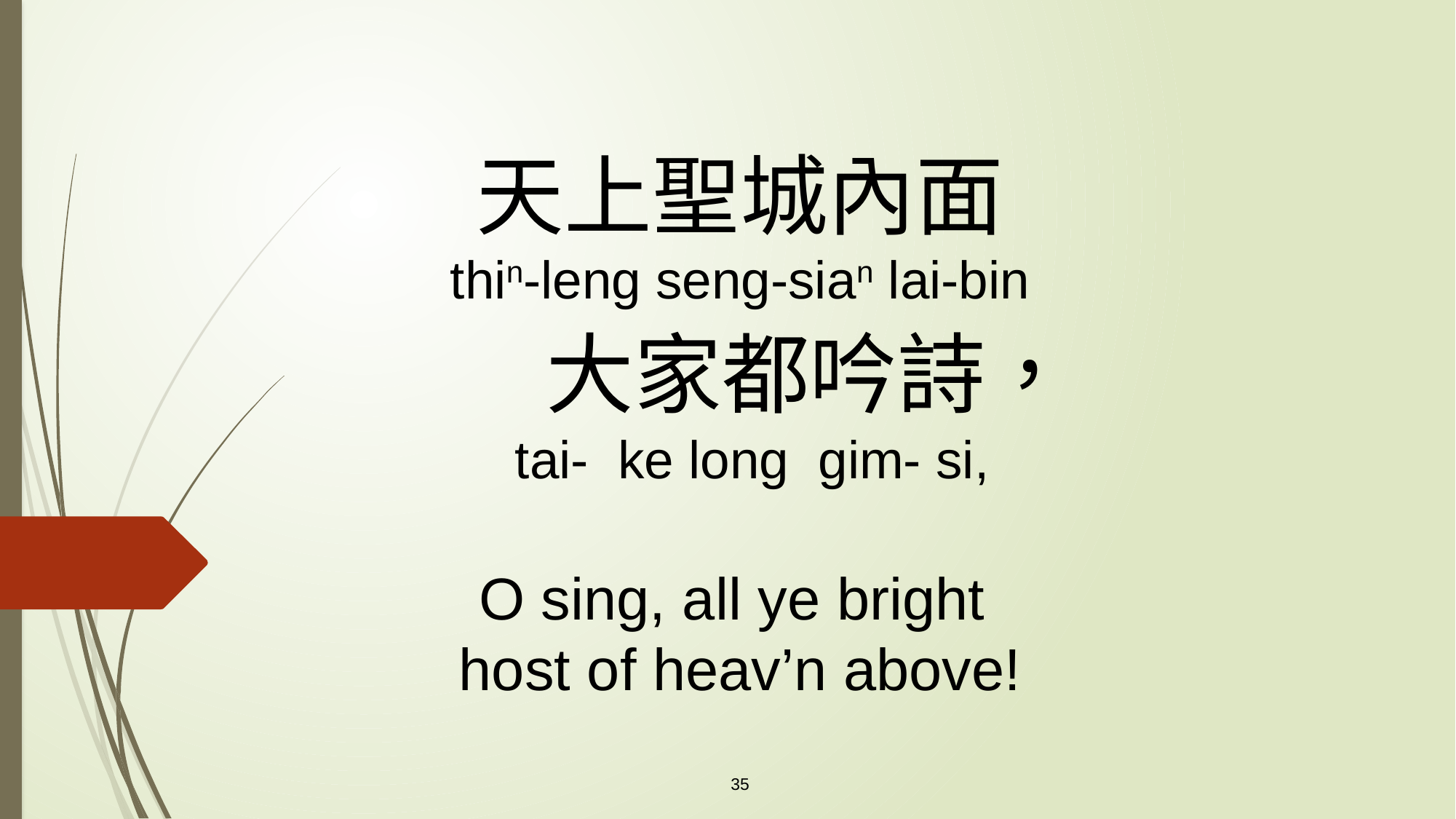

# 天上聖城內面 thin-leng seng-sian lai-bin 大家都吟詩， tai-  ke long  gim- si, O sing, all ye bright host of heav’n above! 35